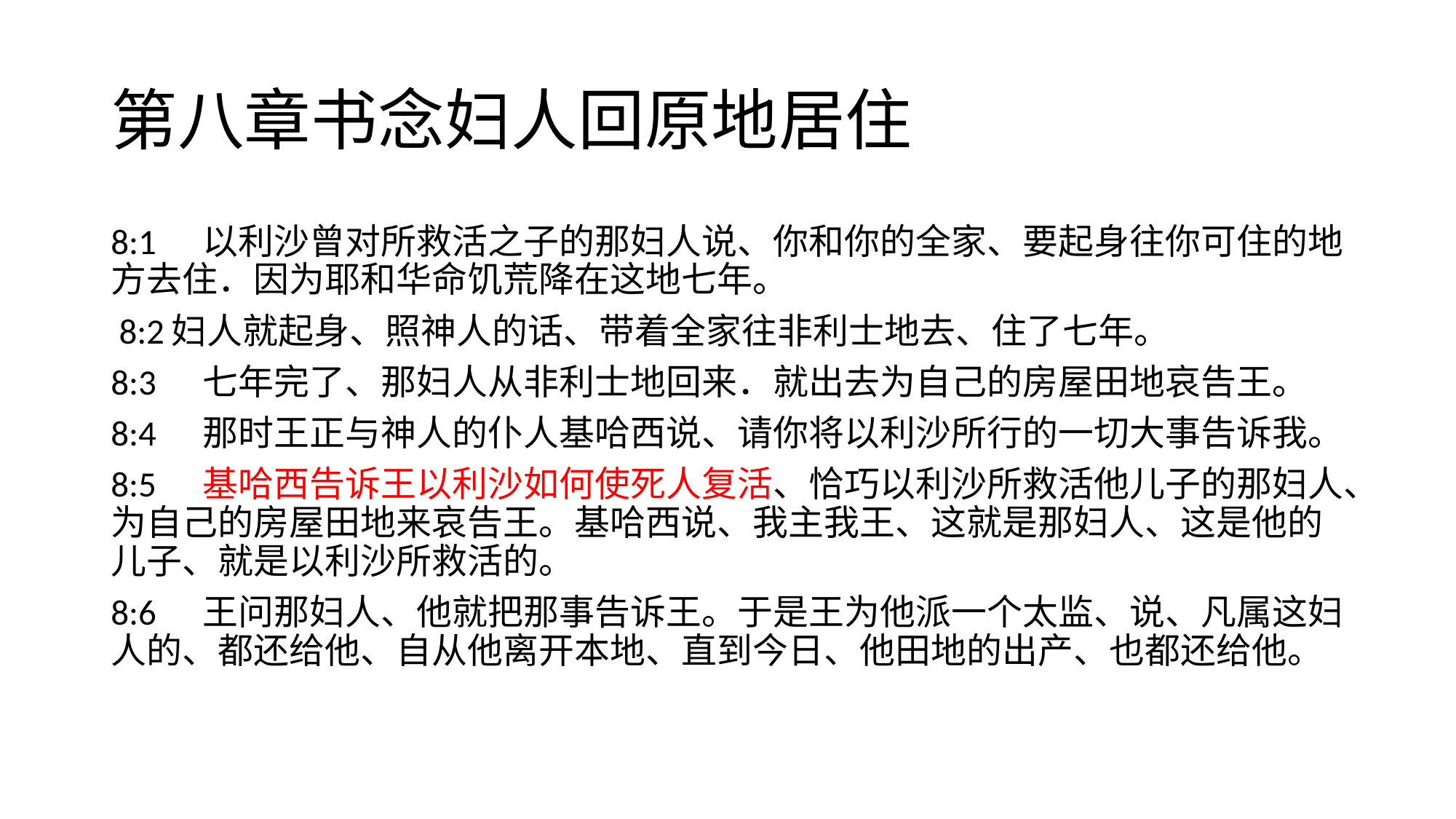

# 第八章书念妇人回原地居住
8:1	以利沙曾对所救活之子的那妇人说、你和你的全家、要起身往你可住的地方去住．因为耶和华命饥荒降在这地七年。
 8:2妇人就起身、照神人的话、带着全家往非利士地去、住了七年。
8:3	七年完了、那妇人从非利士地回来．就出去为自己的房屋田地哀告王。
8:4	那时王正与神人的仆人基哈西说、请你将以利沙所行的一切大事告诉我。
8:5	基哈西告诉王以利沙如何使死人复活、恰巧以利沙所救活他儿子的那妇人、为自己的房屋田地来哀告王。基哈西说、我主我王、这就是那妇人、这是他的儿子、就是以利沙所救活的。
8:6	王问那妇人、他就把那事告诉王。于是王为他派一个太监、说、凡属这妇人的、都还给他、自从他离开本地、直到今日、他田地的出产、也都还给他。